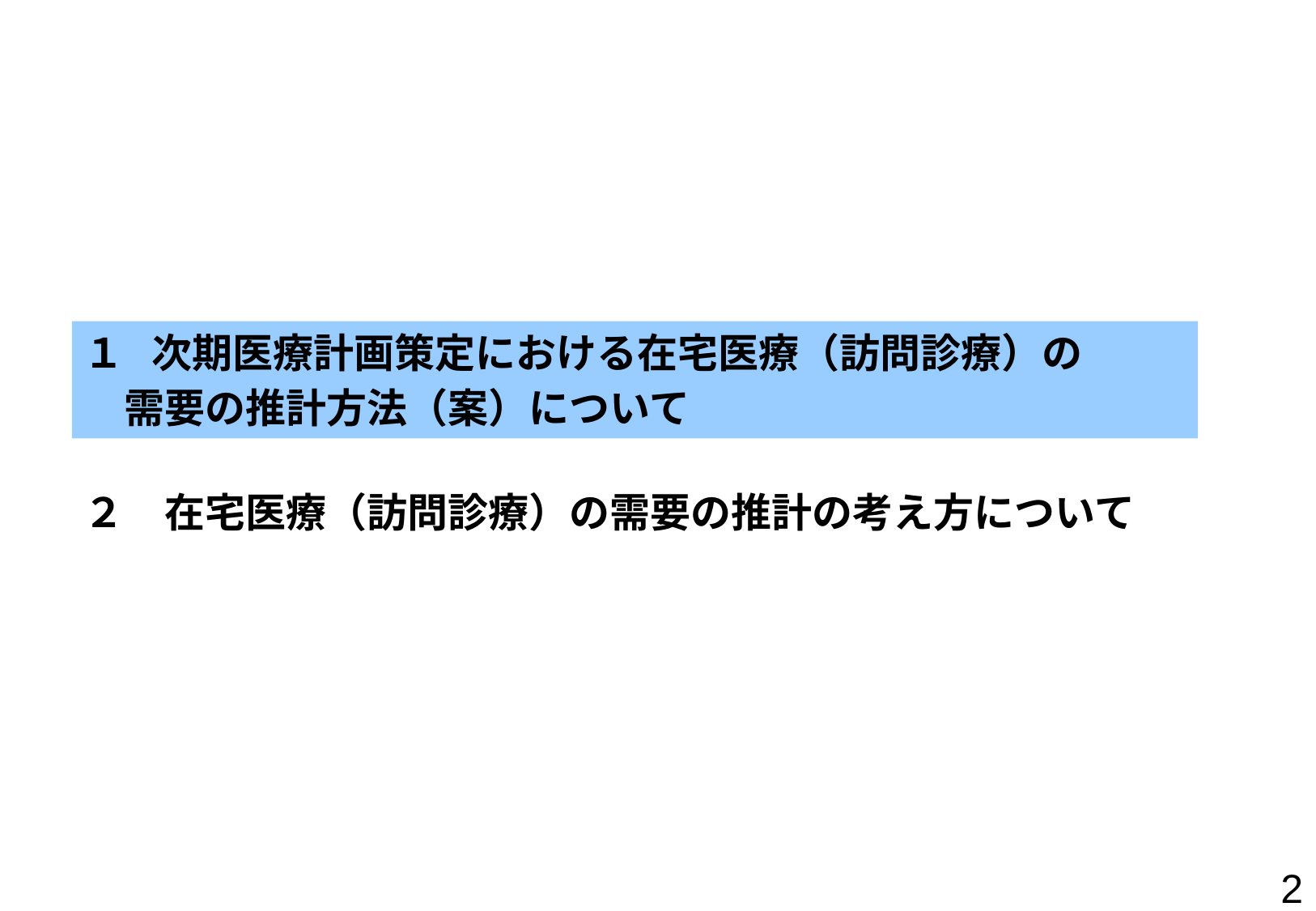

１   次期医療計画策定における在宅医療（訪問診療）の
　需要の推計方法（案）について
#
２　在宅医療（訪問診療）の需要の推計の考え方について
2